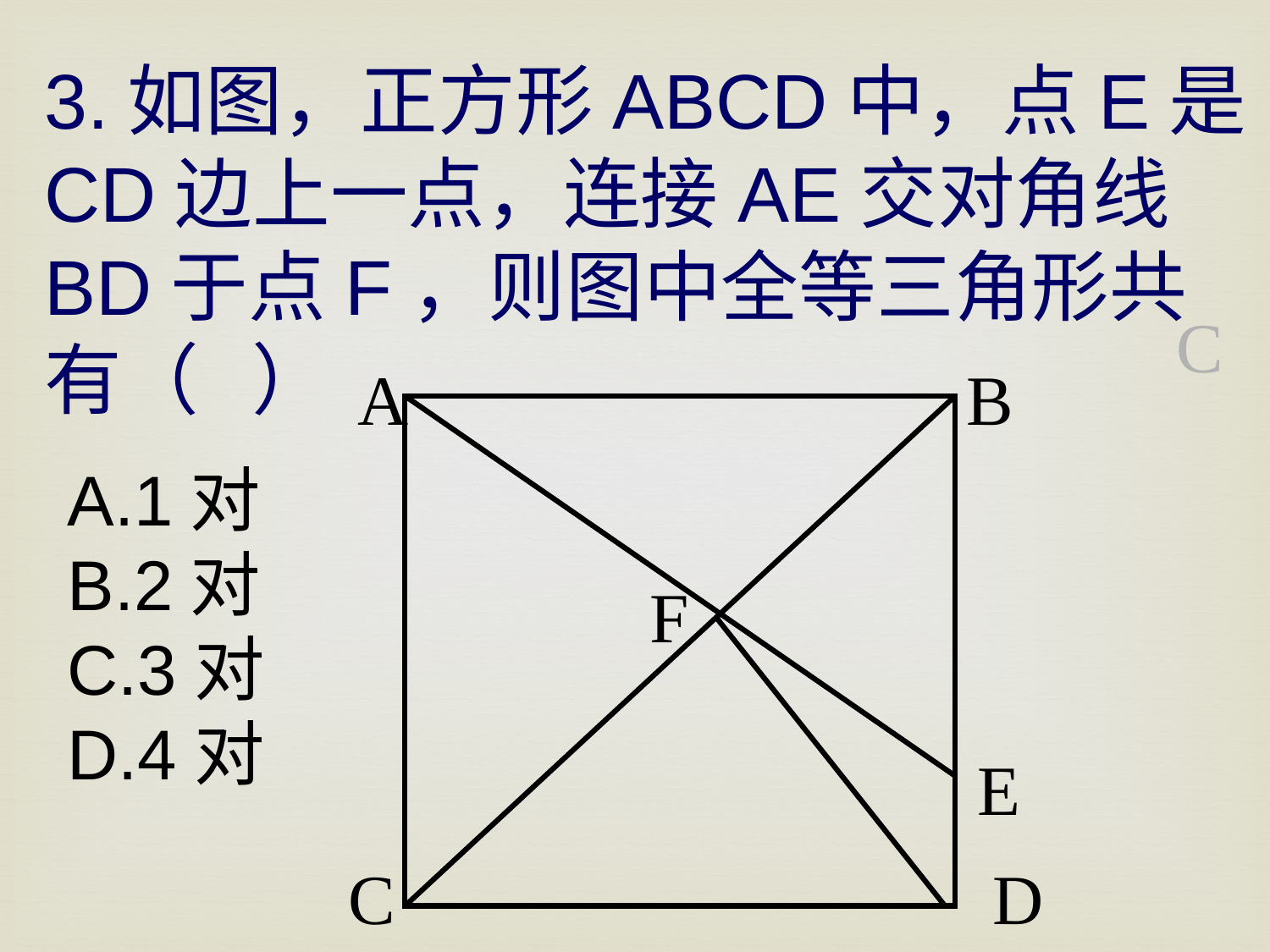

3.如图，正方形ABCD中，点E是CD边上一点，连接AE交对角线BD于点F，则图中全等三角形共有（   ）
C
 A                                B

A.1对
B.2对
C.3对
D.4对
  F

E
C                                  D